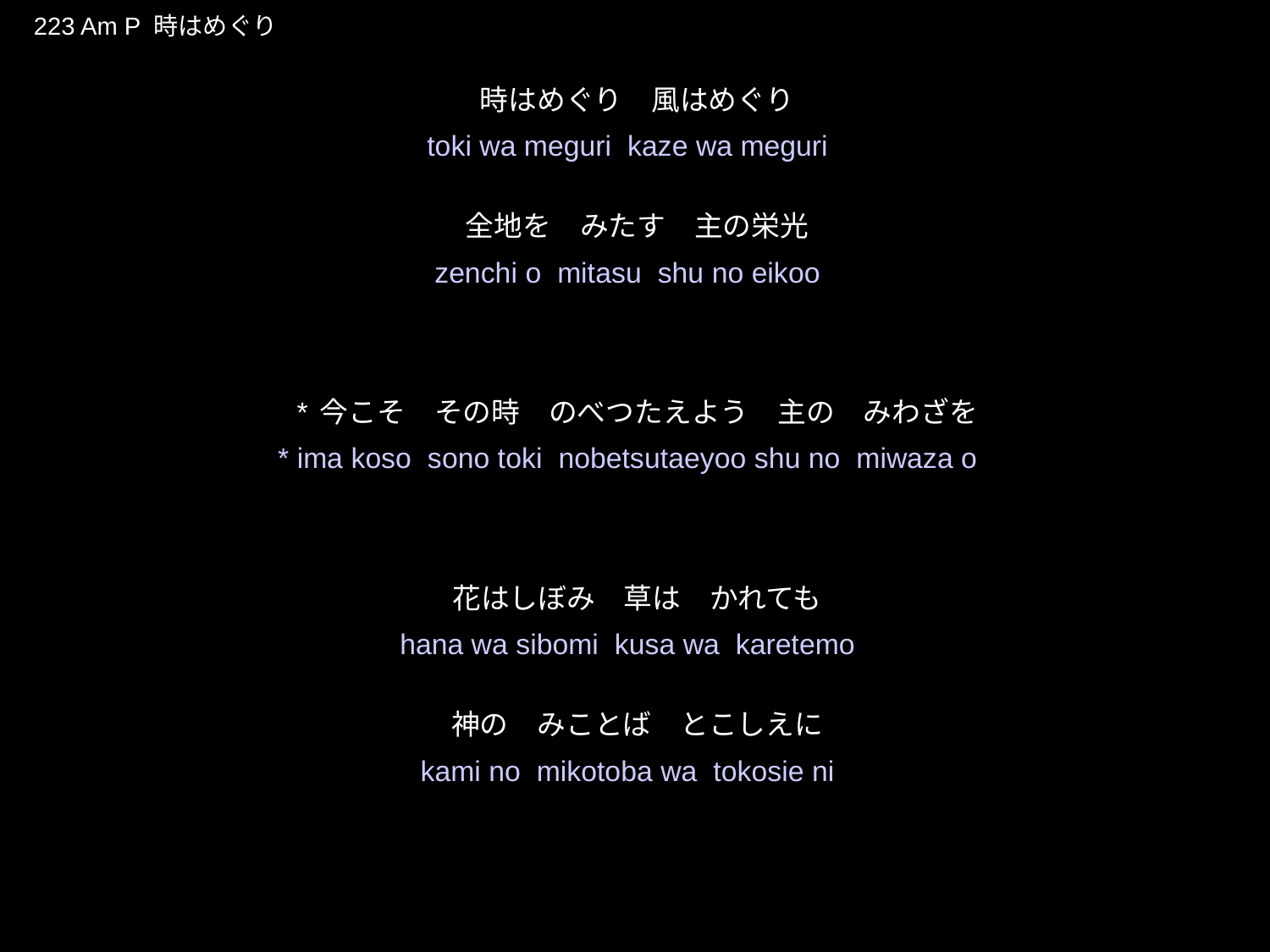

ときはめぐり
★P
223 Am P 時はめぐり
時はめぐり　風はめぐり
全地を　みたす　主の栄光
*今こそ　その時　のべつたえよう　主の　みわざを
花はしぼみ　草は　かれても
神の　みことば　とこしえに
★３
toki wa meguri  kaze wa meguri
zenchi o  mitasu  shu no eikoo
* ima koso  sono toki  nobetsutaeyoo shu no  miwaza o
hana wa sibomi  kusa wa  karetemo
kami no  mikotoba wa  tokosie ni